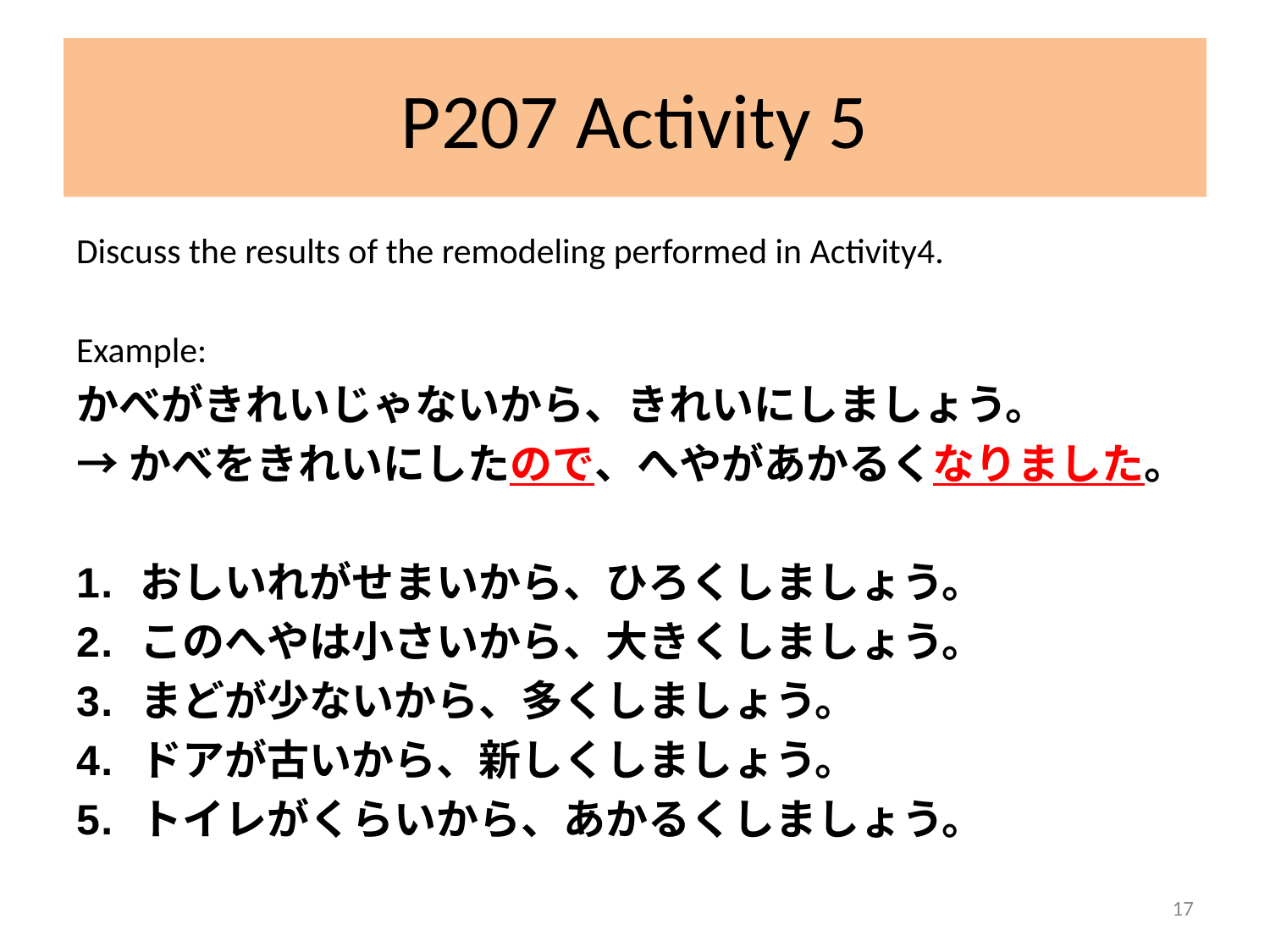

# P207 Activity 5
Discuss the results of the remodeling performed in Activity4.

Example:
かべがきれいじゃないから、きれいにしましょう。
→かべをきれいにしたので、へやがあかるくなりました。

おしいれがせまいから、ひろくしましょう。
このへやは小さいから、大きくしましょう。
まどが少ないから、多くしましょう。
ドアが古いから、新しくしましょう。
トイレがくらいから、あかるくしましょう。
17